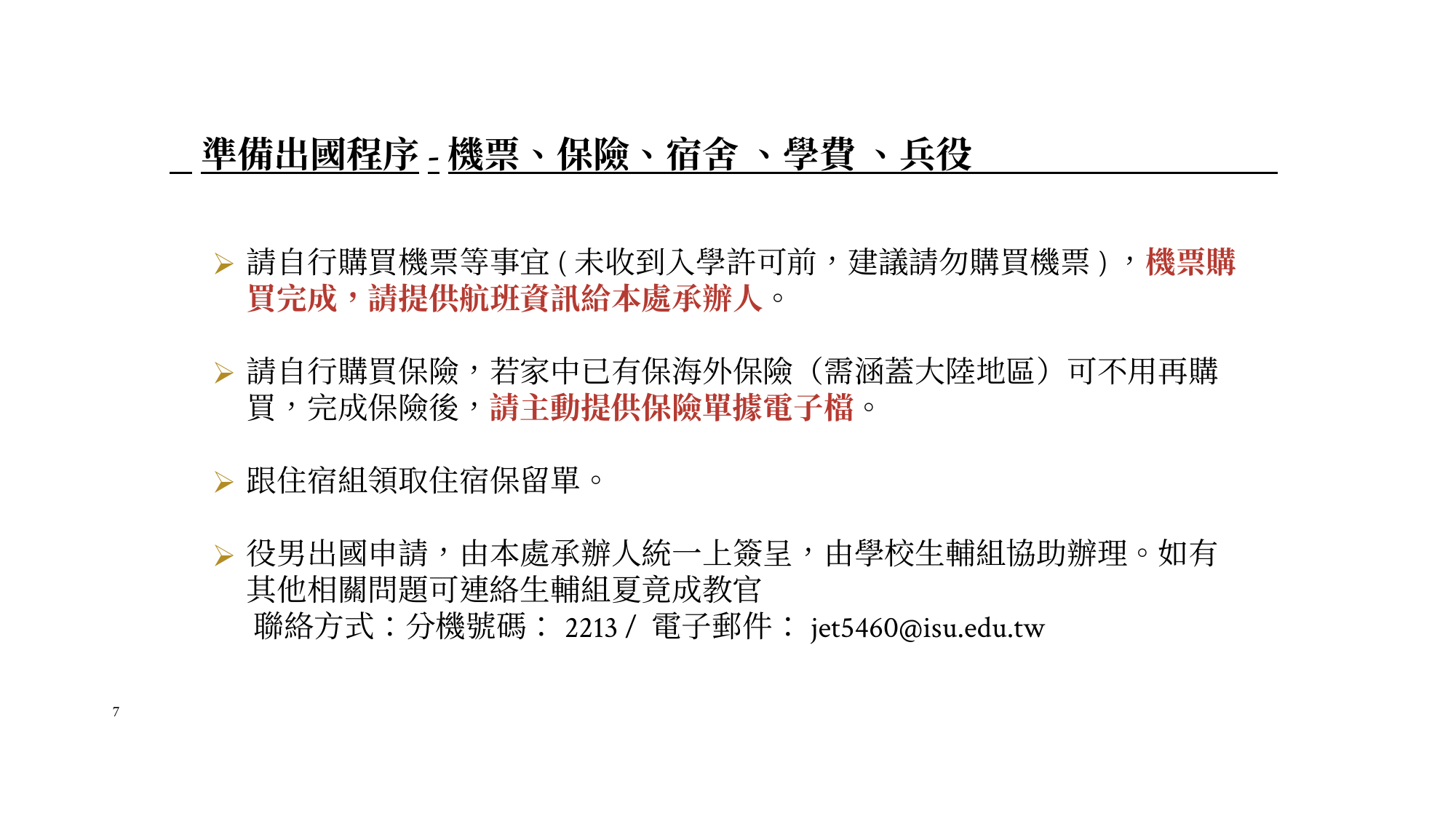

準備出國程序-機票、保險、宿舍 、學費 、兵役
請自行購買機票等事宜(未收到入學許可前，建議請勿購買機票)，機票購買完成，請提供航班資訊給本處承辦人。

請自行購買保險，若家中已有保海外保險（需涵蓋大陸地區）可不用再購買，完成保險後，請主動提供保險單據電子檔。

跟住宿組領取住宿保留單。

役男出國申請，由本處承辦人統一上簽呈，由學校生輔組協助辦理。如有其他相關問題可連絡生輔組夏竟成教官
     聯絡方式：分機號碼：2213 / 電子郵件：jet5460@isu.edu.tw
7